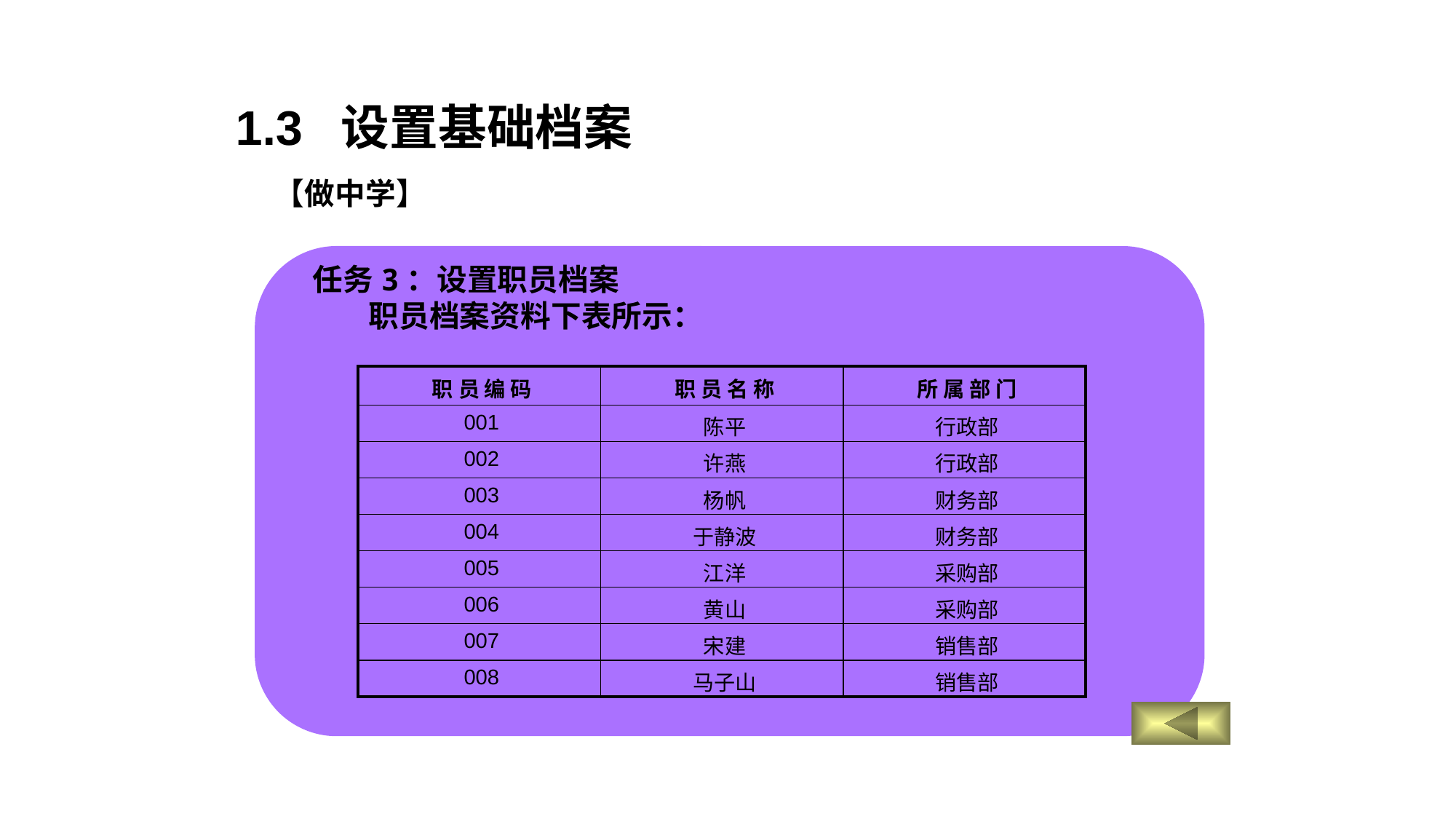

1.3  设置基础档案

【做中学】

任务3：设置职员档案
       职员档案资料下表所示：
| 职 员 编 码 | 职 员 名 称 | 所 属 部 门 |
| --- | --- | --- |
| 001 | 陈平 | 行政部 |
| 002 | 许燕 | 行政部 |
| 003 | 杨帆 | 财务部 |
| 004 | 于静波 | 财务部 |
| 005 | 江洋 | 采购部 |
| 006 | 黄山 | 采购部 |
| 007 | 宋建 | 销售部 |
| 008 | 马子山 | 销售部 |